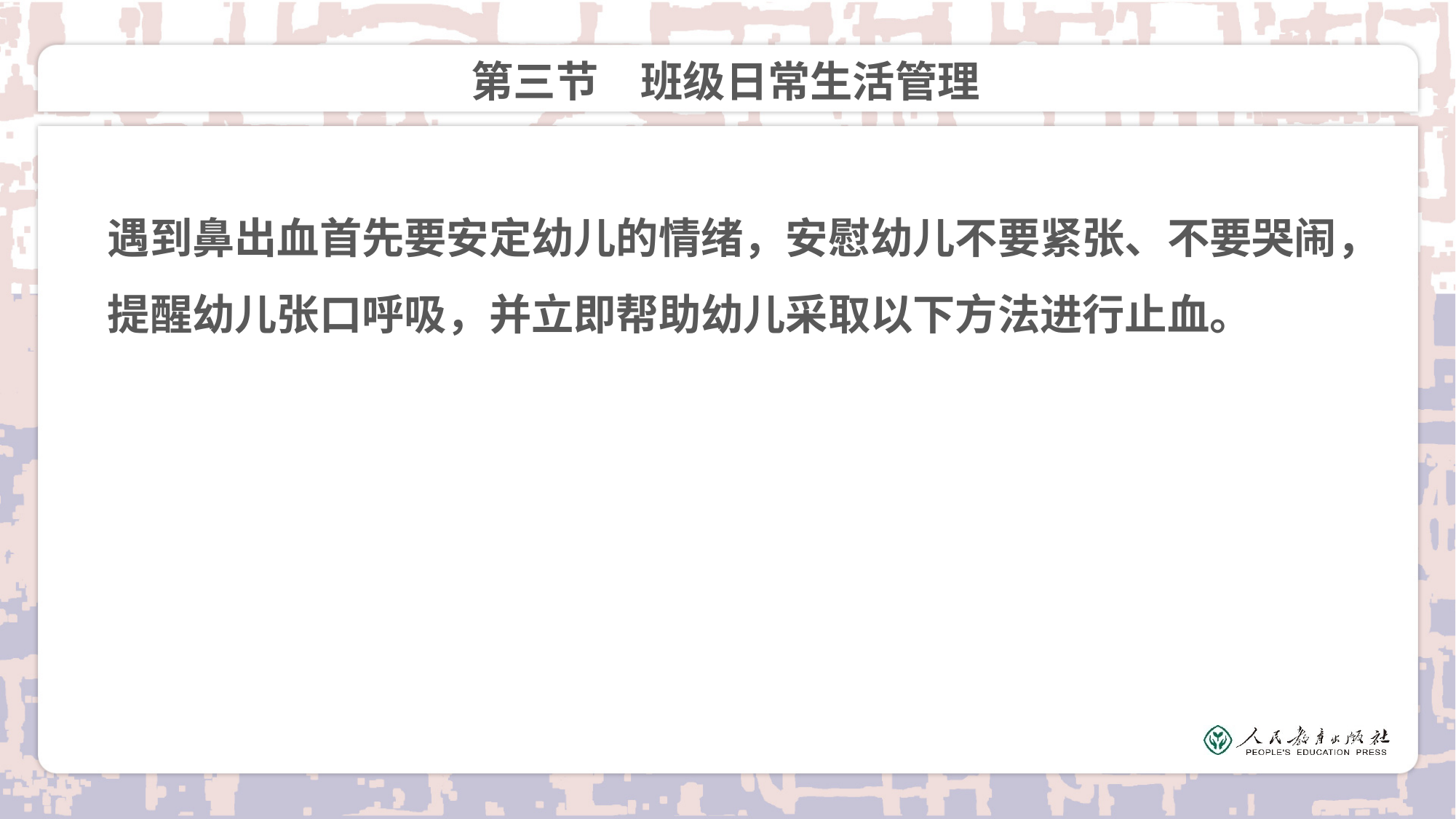

# 第三节　班级日常生活管理
遇到鼻出血首先要安定幼儿的情绪，安慰幼儿不要紧张、不要哭闹，提醒幼儿张口呼吸，并立即帮助幼儿采取以下方法进行止血。